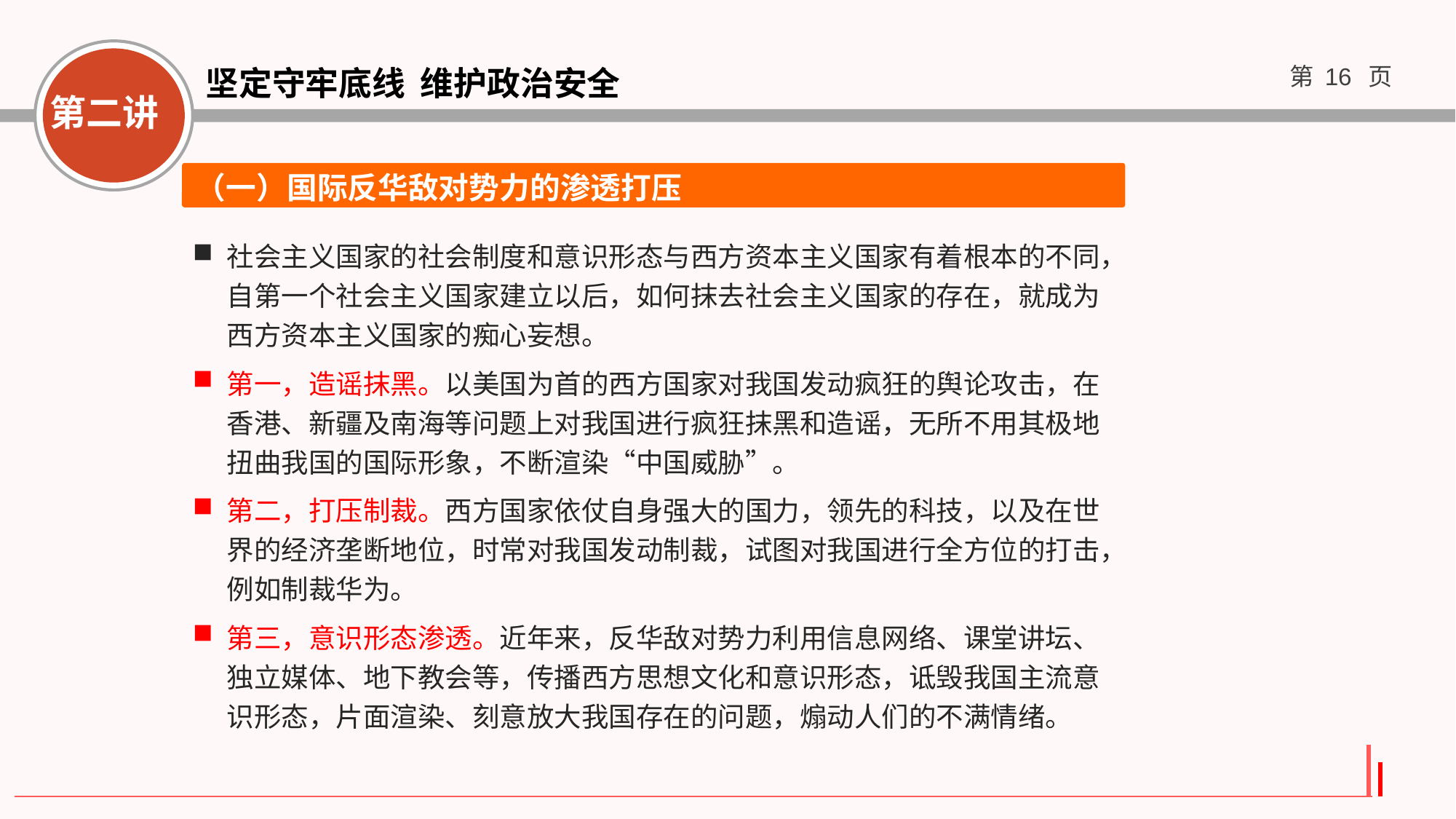

（一）国际反华敌对势力的渗透打压
社会主义国家的社会制度和意识形态与西方资本主义国家有着根本的不同，自第一个社会主义国家建立以后，如何抹去社会主义国家的存在，就成为西方资本主义国家的痴心妄想。
第一，造谣抹黑。以美国为首的西方国家对我国发动疯狂的舆论攻击，在香港、新疆及南海等问题上对我国进行疯狂抹黑和造谣，无所不用其极地扭曲我国的国际形象，不断渲染“中国威胁”。
第二，打压制裁。西方国家依仗自身强大的国力，领先的科技，以及在世界的经济垄断地位，时常对我国发动制裁，试图对我国进行全方位的打击，例如制裁华为。
第三，意识形态渗透。近年来，反华敌对势力利用信息网络、课堂讲坛、独立媒体、地下教会等，传播西方思想文化和意识形态，诋毁我国主流意识形态，片面渲染、刻意放大我国存在的问题，煽动人们的不满情绪。